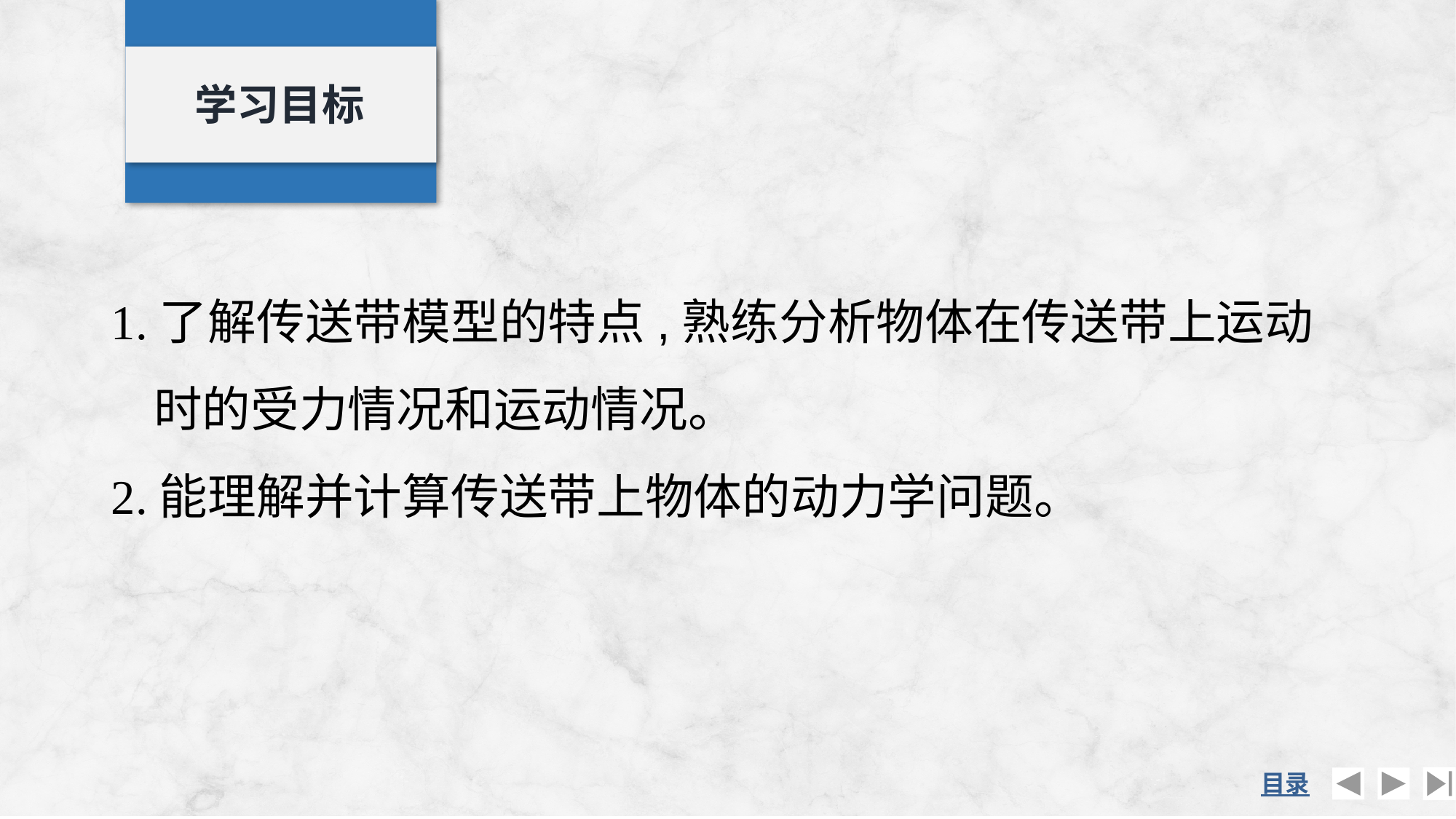

学习目标
1.了解传送带模型的特点,熟练分析物体在传送带上运动时的受力情况和运动情况。
2.能理解并计算传送带上物体的动力学问题。